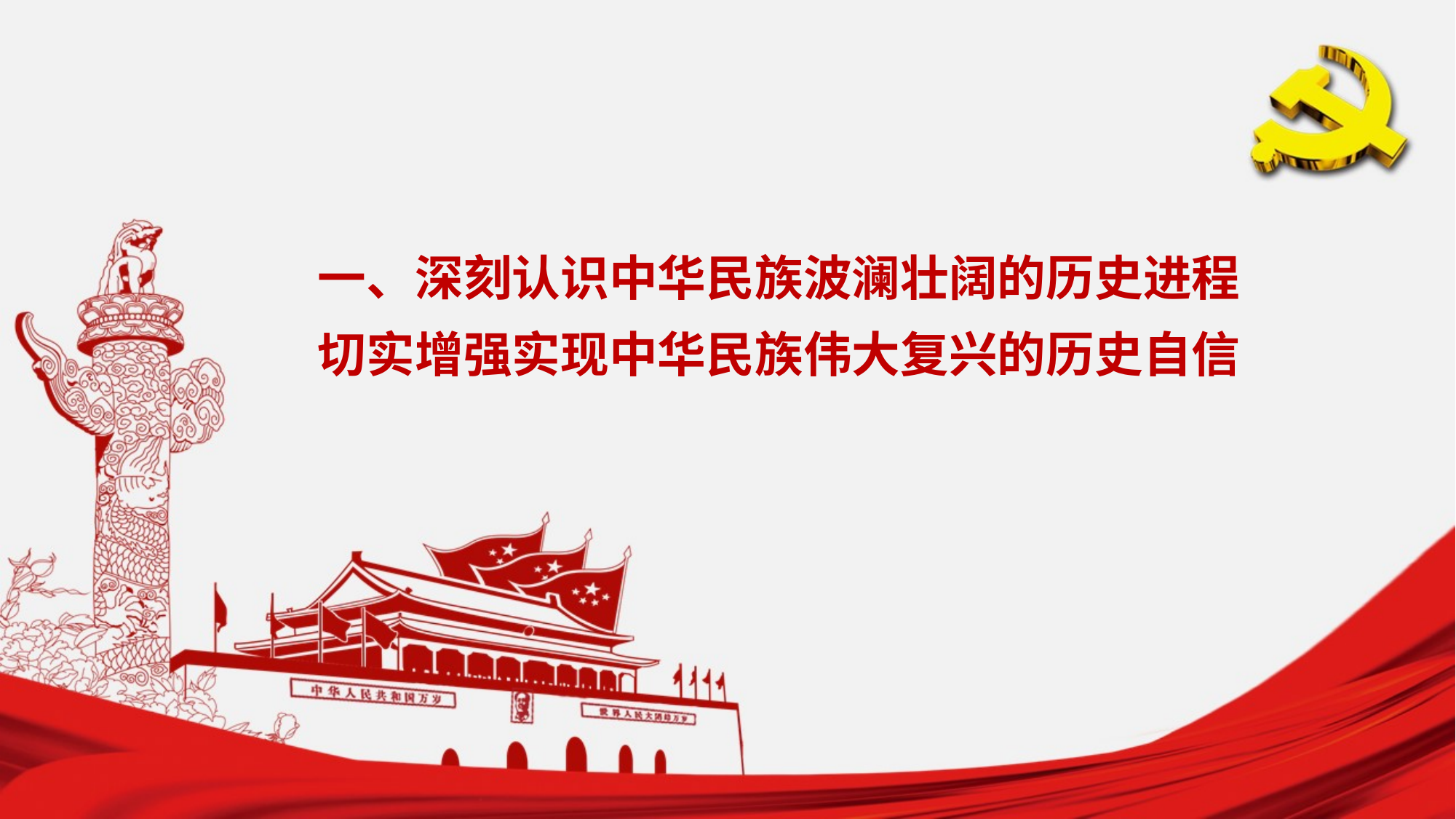

# 一、深刻认识中华民族波澜壮阔的历史进程 切实增强实现中华民族伟大复兴的历史自信